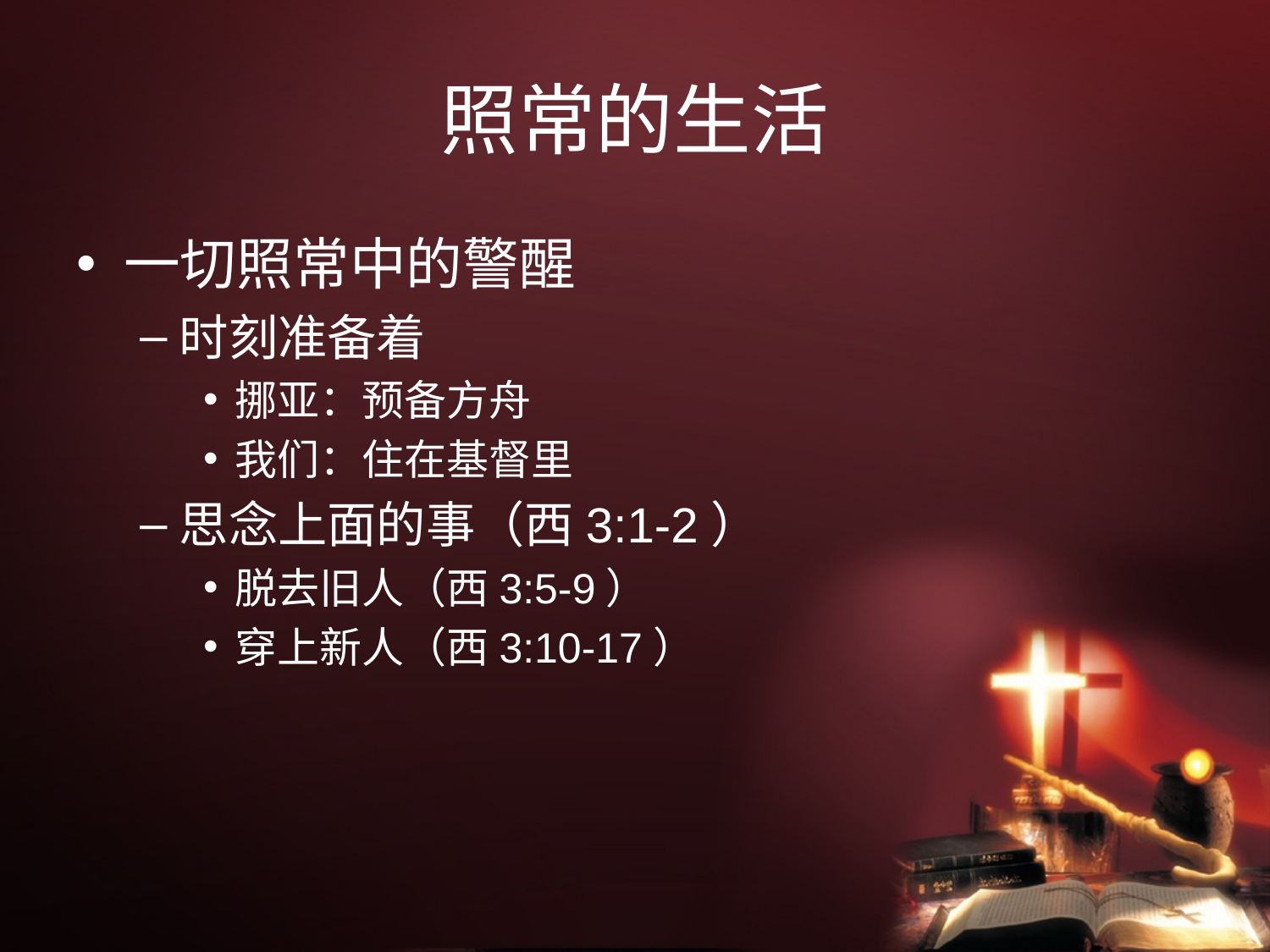

# 照常的生活
一切照常中的警醒
时刻准备着
挪亚：预备方舟
我们：住在基督里
思念上面的事（西3:1-2）
脱去旧人（西3:5-9）
穿上新人（西3:10-17）